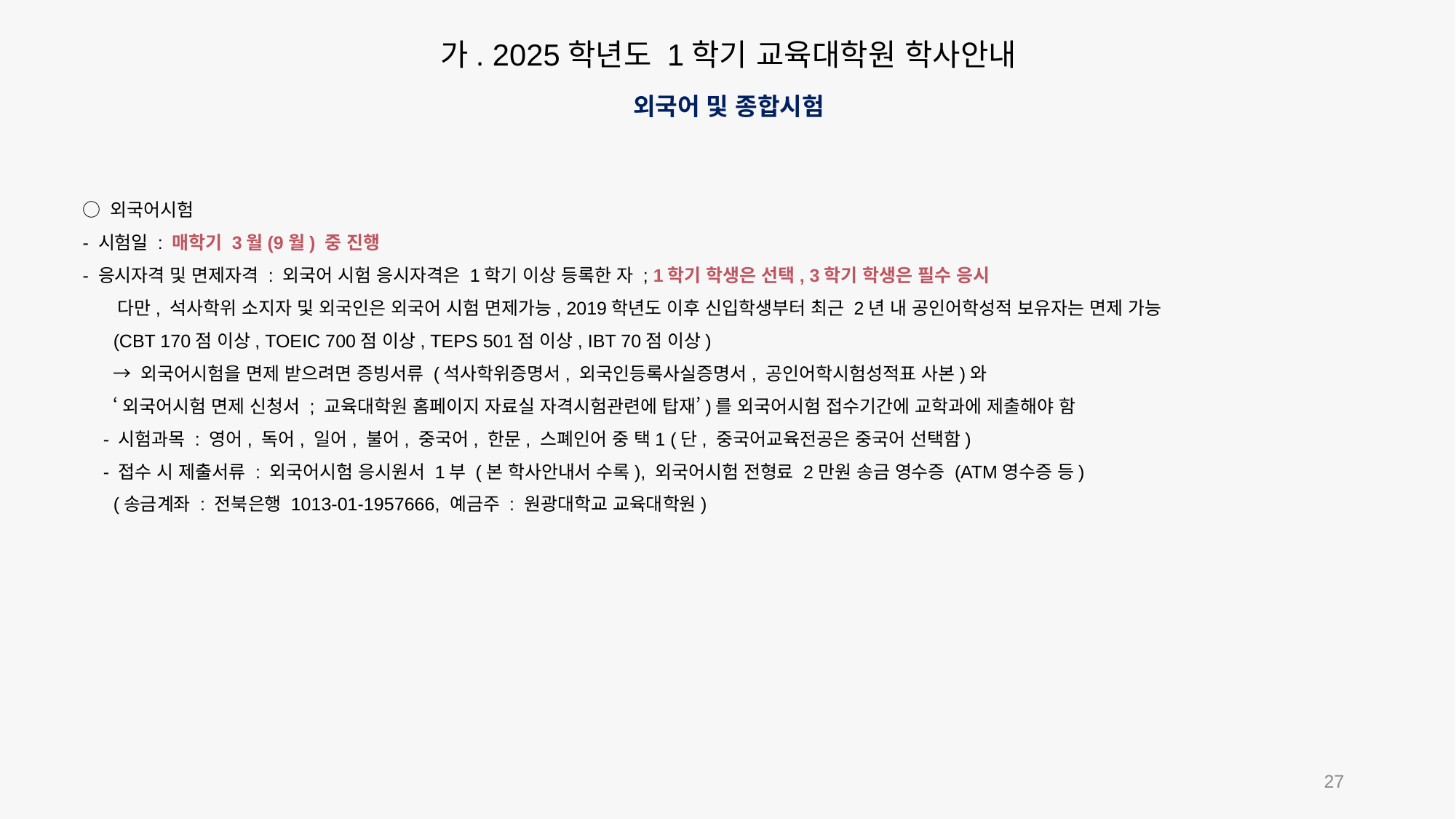

가. 2025학년도 1학기 교육대학원 학사안내
외국어 및 종합시험
○ 외국어시험
- 시험일 : 매학기 3월(9월) 중 진행
- 응시자격 및 면제자격 : 외국어 시험 응시자격은 1학기 이상 등록한 자 ; 1학기 학생은 선택, 3학기 학생은 필수 응시
      다만, 석사학위 소지자 및 외국인은 외국어 시험 면제가능, 2019학년도 이후 신입학생부터 최근 2년 내 공인어학성적 보유자는 면제 가능
      (CBT 170점 이상, TOEIC 700점 이상, TEPS 501점 이상, IBT 70점 이상)
      → 외국어시험을 면제 받으려면 증빙서류 (석사학위증명서, 외국인등록사실증명서, 공인어학시험성적표 사본)와
      ‘외국어시험 면제 신청서 ; 교육대학원 홈페이지 자료실 자격시험관련에 탑재’)를 외국어시험 접수기간에 교학과에 제출해야 함
    - 시험과목 : 영어, 독어, 일어, 불어, 중국어, 한문, 스폐인어 중 택1 (단, 중국어교육전공은 중국어 선택함)
    - 접수 시 제출서류 : 외국어시험 응시원서 1부 (본 학사안내서 수록), 외국어시험 전형료 2만원 송금 영수증 (ATM영수증 등)
      (송금계좌 : 전북은행 1013-01-1957666, 예금주 : 원광대학교 교육대학원)

27